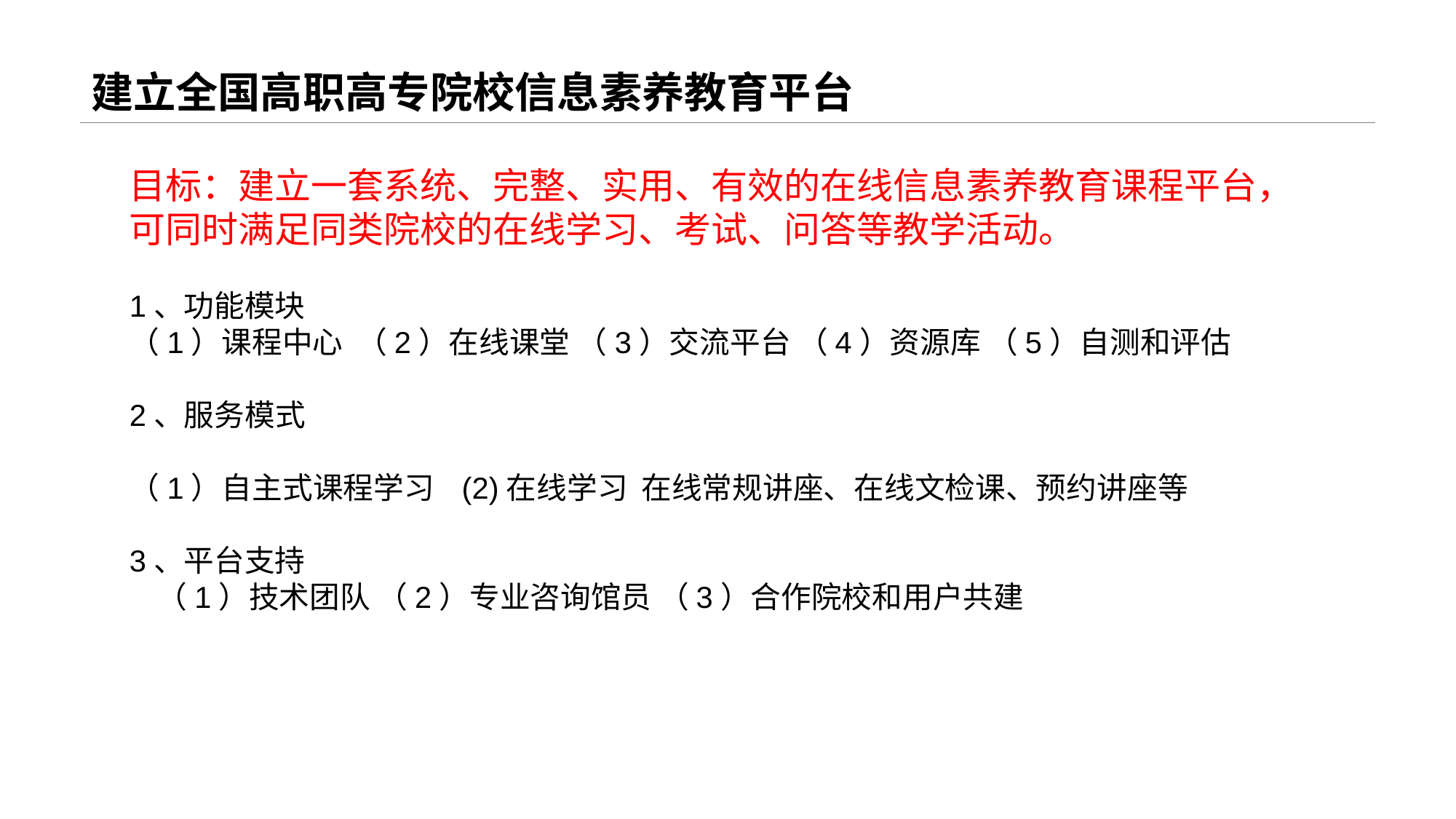

# 建立全国高职高专院校信息素养教育平台
目标：建立一套系统、完整、实用、有效的在线信息素养教育课程平台，可同时满足同类院校的在线学习、考试、问答等教学活动。

1、功能模块
（1）课程中心  （2）在线课堂 （3）交流平台 （4）资源库 （5）自测和评估

2、服务模式

（1）自主式课程学习   (2)在线学习  在线常规讲座、在线文检课、预约讲座等

3、平台支持
   （1）技术团队 （2）专业咨询馆员 （3）合作院校和用户共建

13